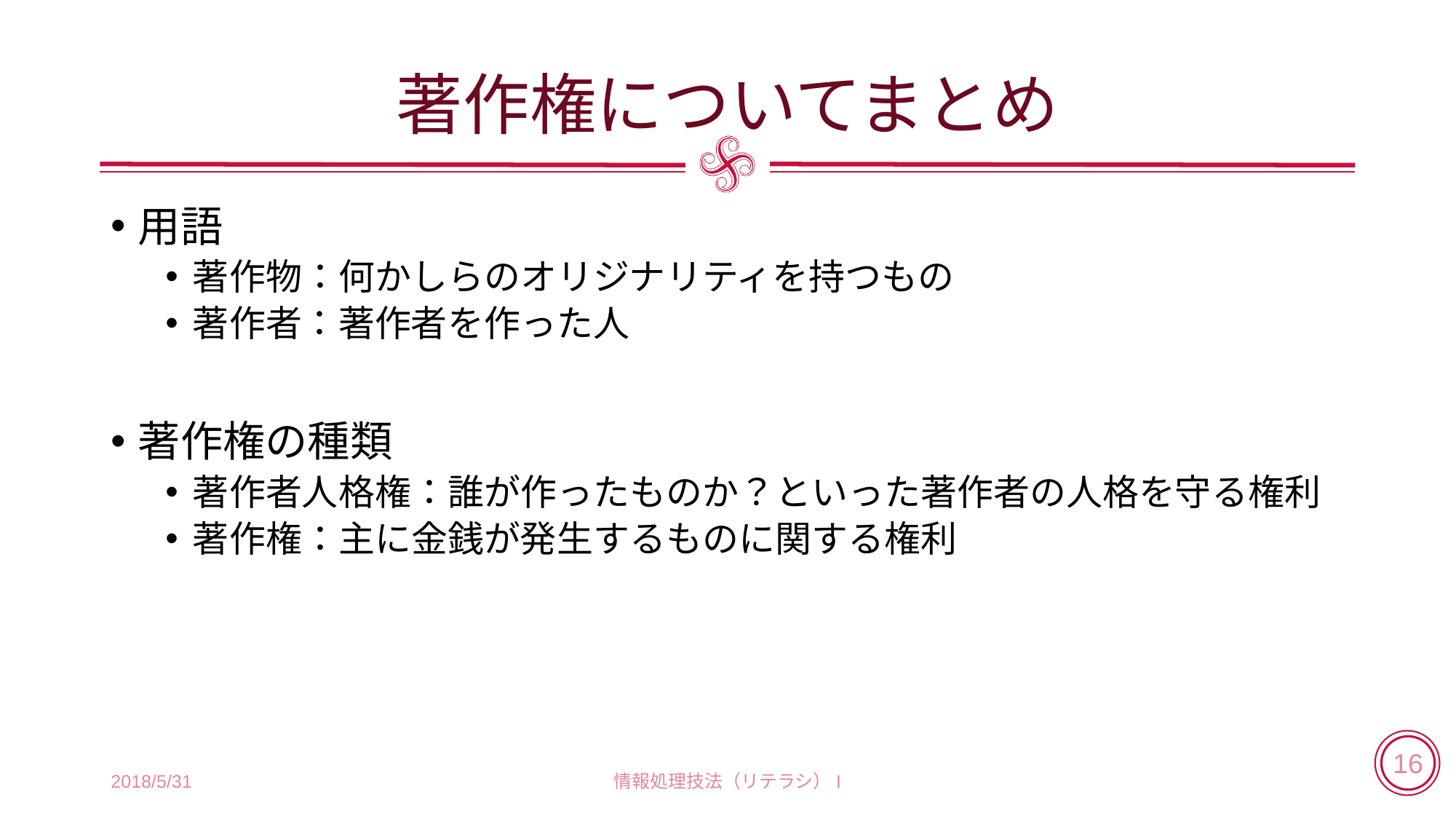

# 著作権についてまとめ
用語
著作物：何かしらのオリジナリティを持つもの
著作者：著作者を作った人

著作権の種類
著作者人格権：誰が作ったものか？といった著作者の人格を守る権利
著作権：主に金銭が発生するものに関する権利

2018/5/31
情報処理技法（リテラシ）I